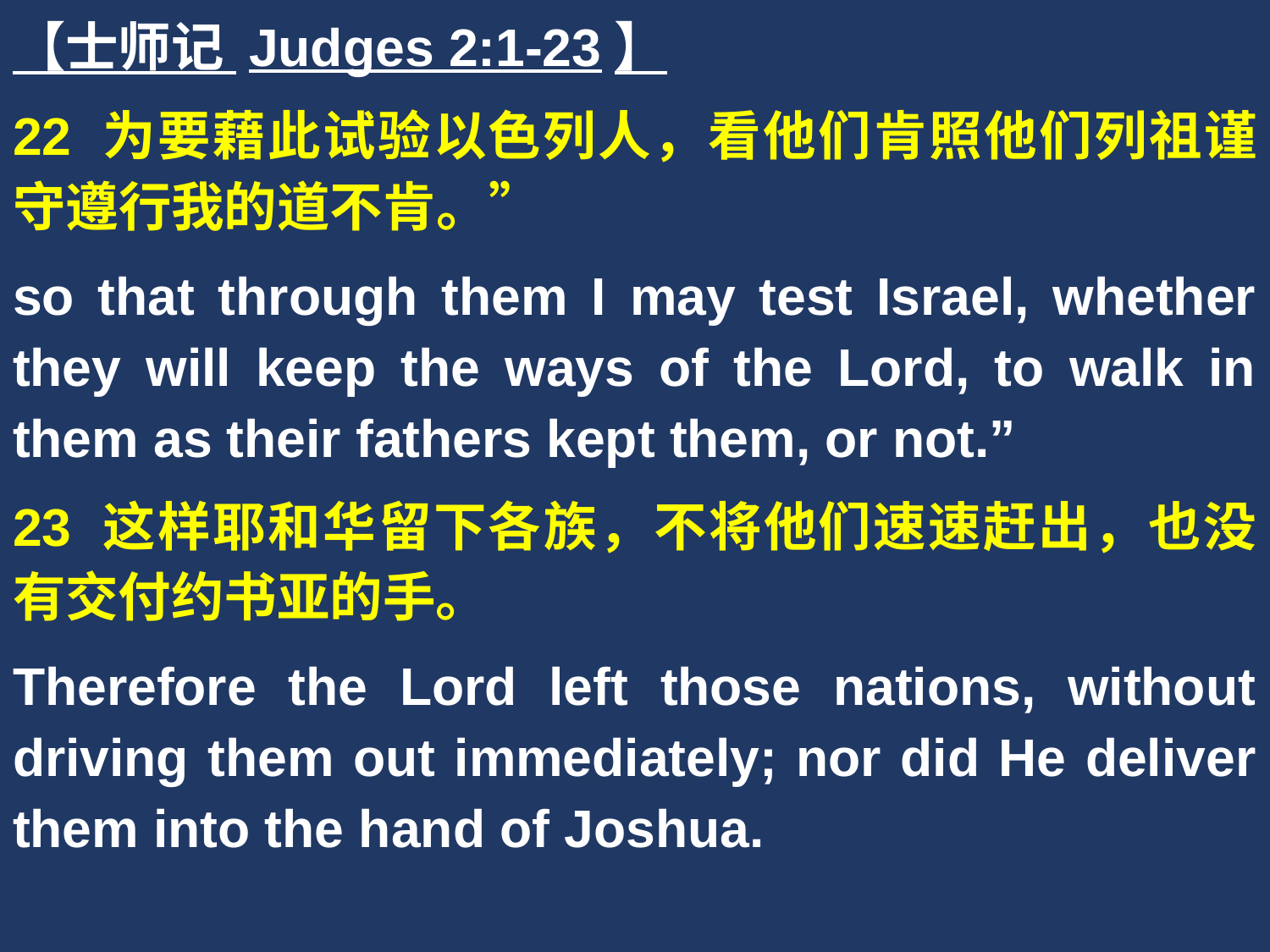

【士师记 Judges 2:1-23】
22 为要藉此试验以色列人，看他们肯照他们列祖谨守遵行我的道不肯。”
so that through them I may test Israel, whether they will keep the ways of the Lord, to walk in them as their fathers kept them, or not.”
23 这样耶和华留下各族，不将他们速速赶出，也没有交付约书亚的手。
Therefore the Lord left those nations, without driving them out immediately; nor did He deliver them into the hand of Joshua.